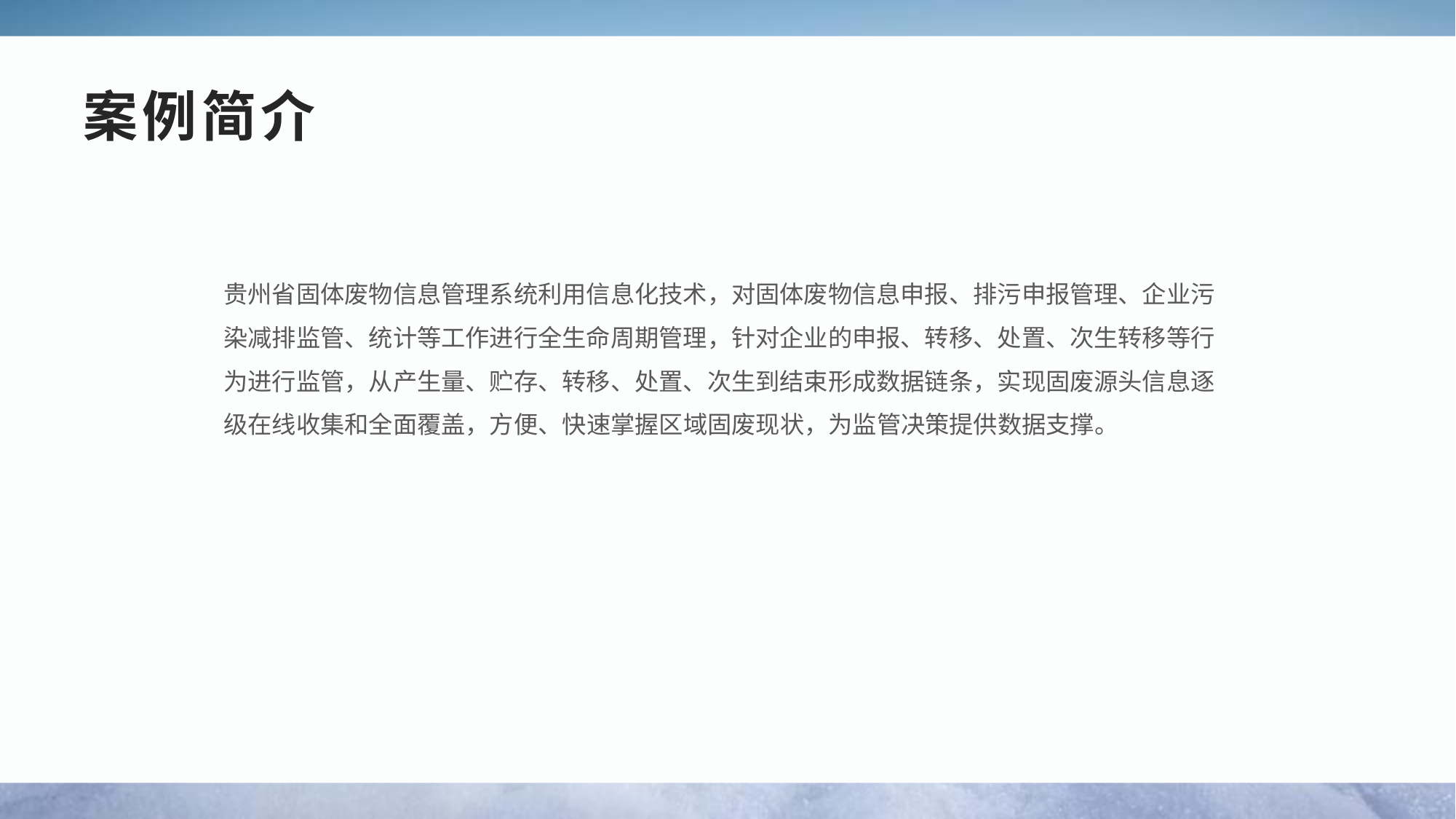

案例简介
贵州省固体废物信息管理系统利用信息化技术，对固体废物信息申报、排污申报管理、企业污染减排监管、统计等工作进行全生命周期管理，针对企业的申报、转移、处置、次生转移等行为进行监管，从产生量、贮存、转移、处置、次生到结束形成数据链条，实现固废源头信息逐级在线收集和全面覆盖，方便、快速掌握区域固废现状，为监管决策提供数据支撑。